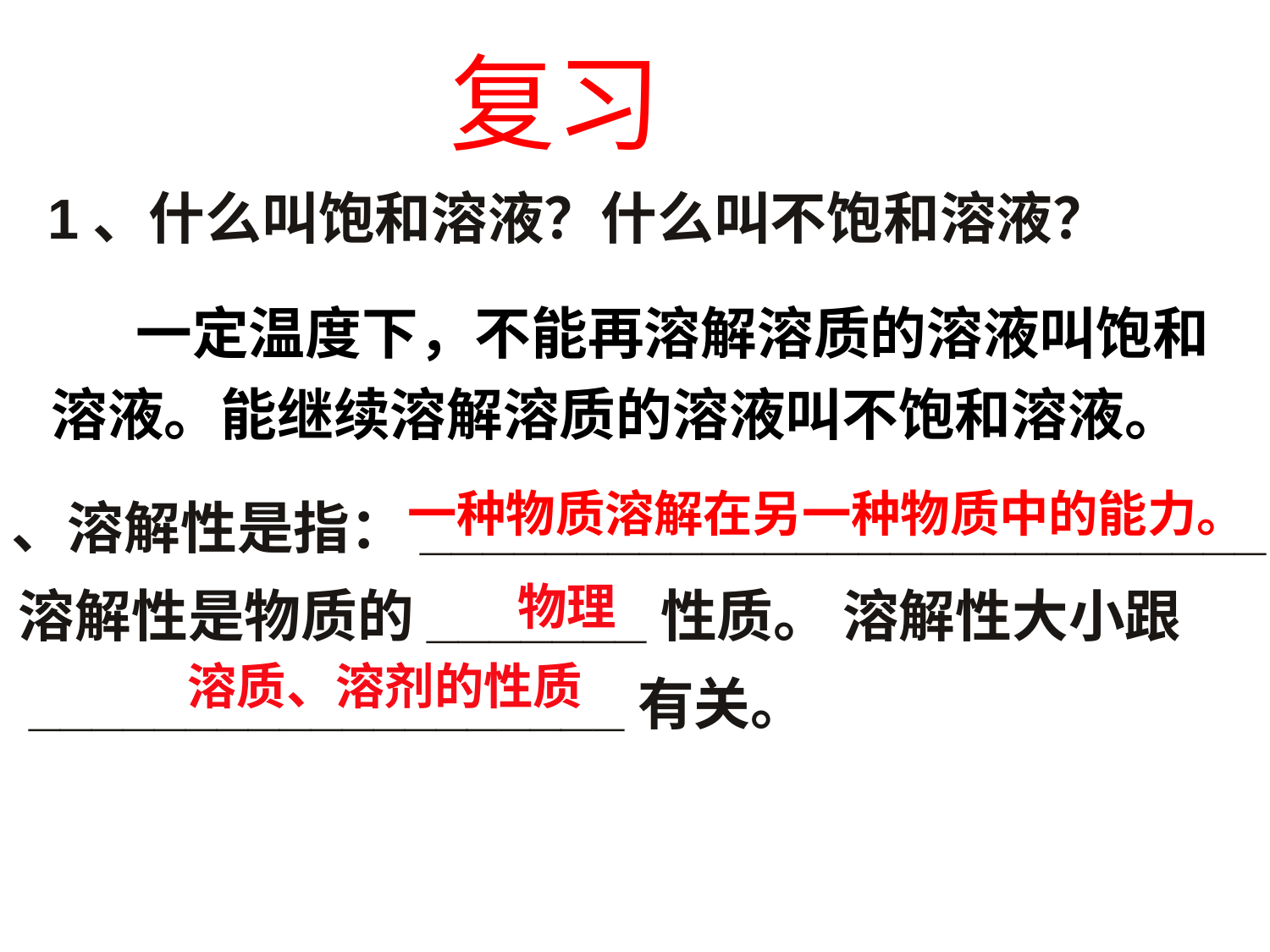

# 复习
1、什么叫饱和溶液？什么叫不饱和溶液？
          一定温度下，不能再溶解溶质的溶液叫饱和
  溶液。能继续溶解溶质的溶液叫不饱和溶液。
2、溶解性是指：___________________________
   溶解性是物质的_______性质。 溶解性大小跟
    ___________________有关。
一种物质溶解在另一种物质中的能力。
物理
溶质、溶剂的性质